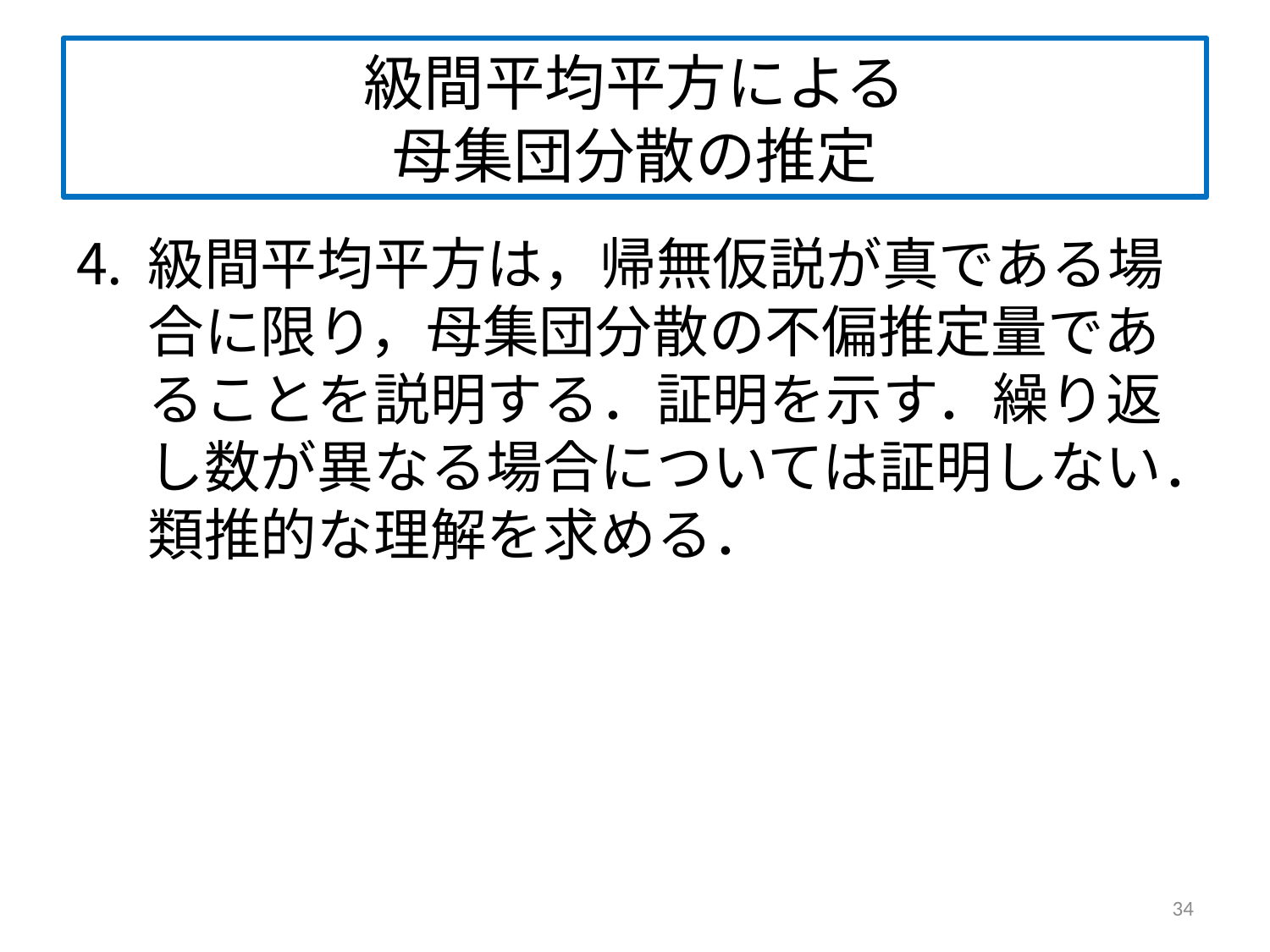

# 級間平均平方による 母集団分散の推定
級間平均平方は，帰無仮説が真である場合に限り，母集団分散の不偏推定量であることを説明する．証明を示す．繰り返し数が異なる場合については証明しない．類推的な理解を求める．
34